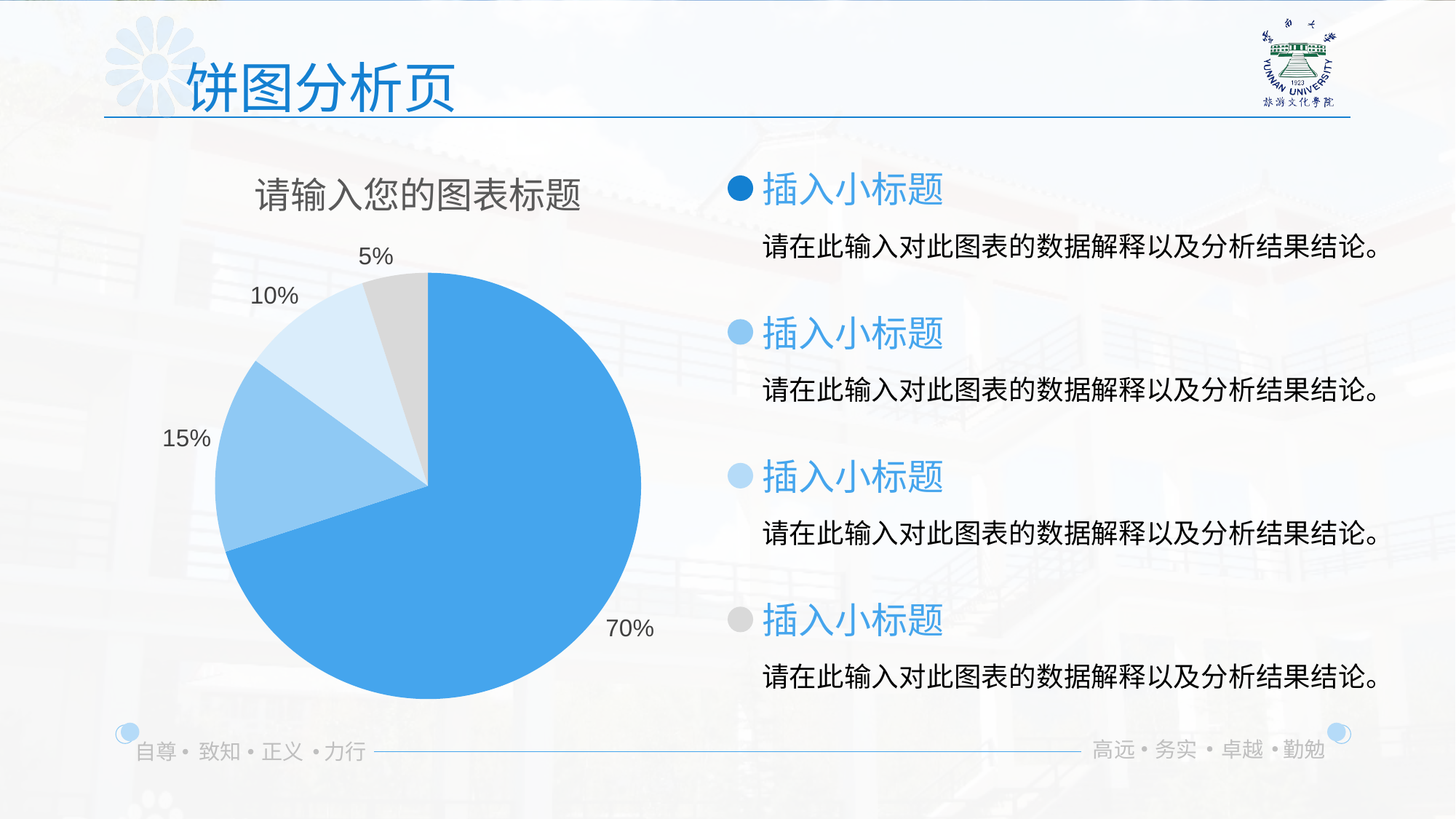

饼图分析页

### Chart: 请输入您的图表标题

| Category | 销售额 |
|---|---|
| 甲 | 0.7 |
| 乙 | 0.15 |
| 丙 | 0.1 |
| 丁 | 0.05 |
插入小标题
请在此输入对此图表的数据解释以及分析结果结论。

插入小标题
请在此输入对此图表的数据解释以及分析结果结论。

插入小标题
请在此输入对此图表的数据解释以及分析结果结论。

插入小标题
请在此输入对此图表的数据解释以及分析结果结论。